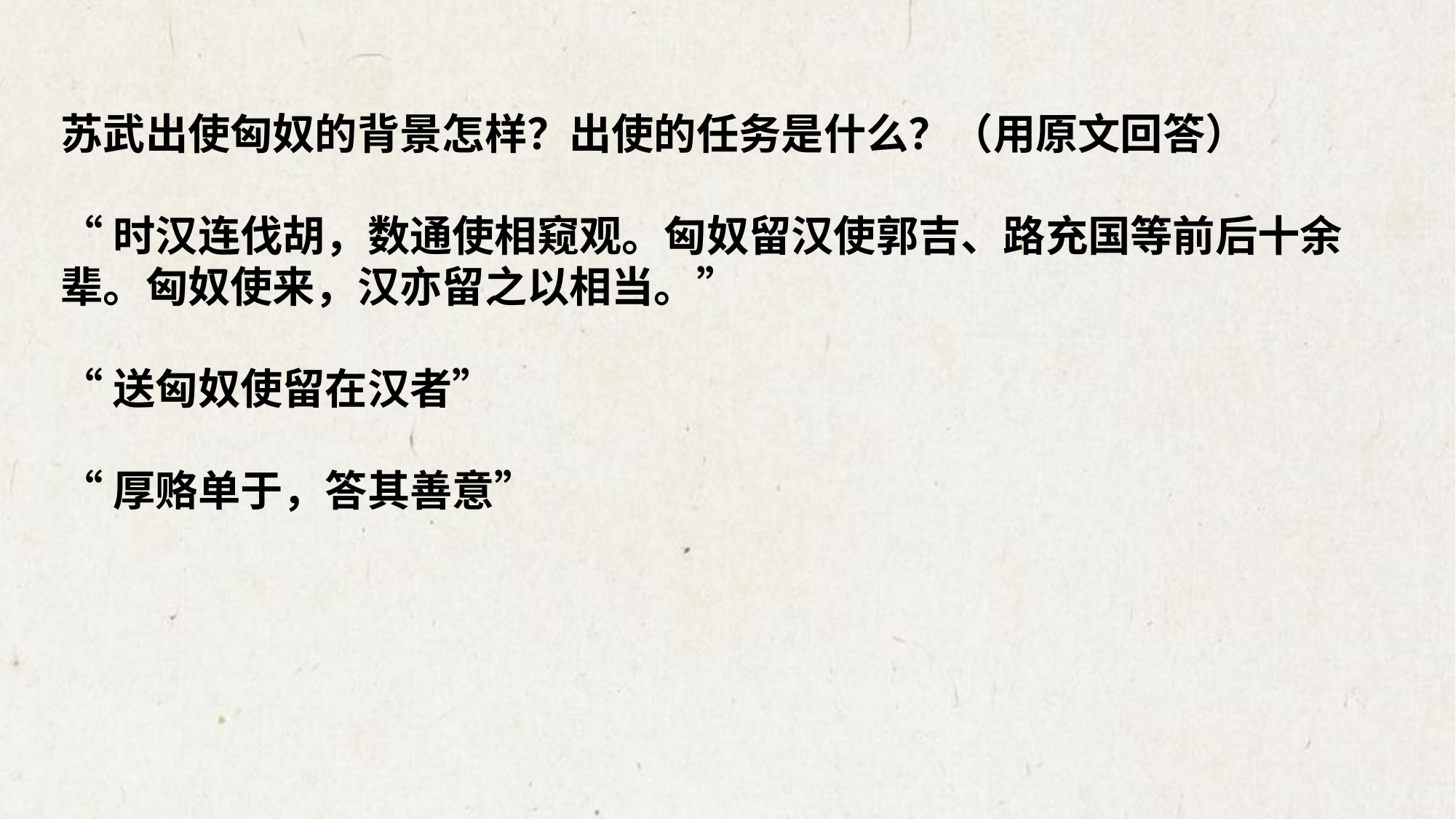

苏武出使匈奴的背景怎样？出使的任务是什么？（用原文回答）

“时汉连伐胡，数通使相窥观。匈奴留汉使郭吉、路充国等前后十余辈。匈奴使来，汉亦留之以相当。”

“送匈奴使留在汉者”

“厚赂单于，答其善意”